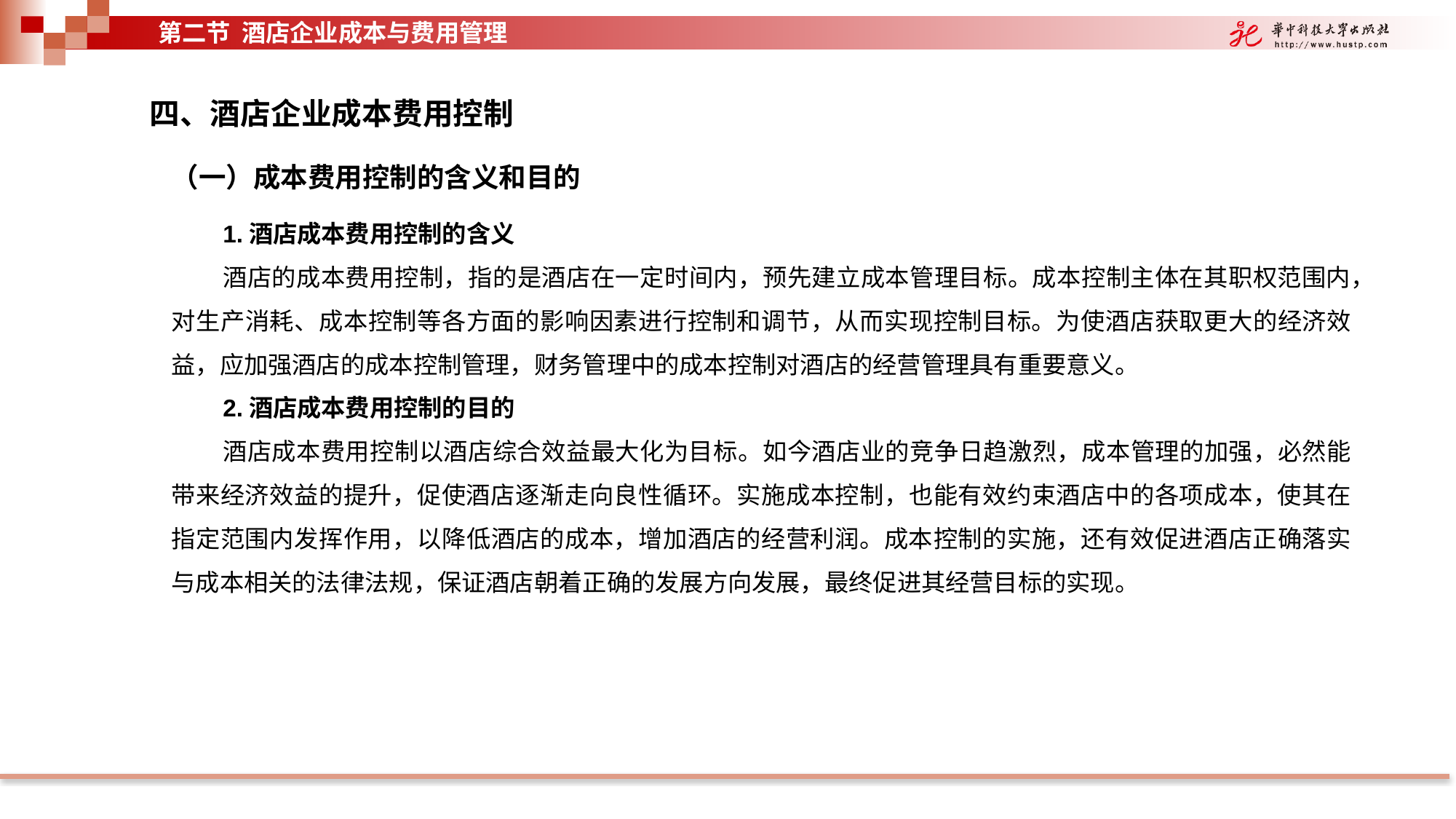

第二节  酒店企业成本与费用管理
四、酒店企业成本费用控制
（一）成本费用控制的含义和目的
1.酒店成本费用控制的含义
酒店的成本费用控制，指的是酒店在一定时间内，预先建立成本管理目标。成本控制主体在其职权范围内，对生产消耗、成本控制等各方面的影响因素进行控制和调节，从而实现控制目标。为使酒店获取更大的经济效益，应加强酒店的成本控制管理，财务管理中的成本控制对酒店的经营管理具有重要意义。
2.酒店成本费用控制的目的
酒店成本费用控制以酒店综合效益最大化为目标。如今酒店业的竞争日趋激烈，成本管理的加强，必然能带来经济效益的提升，促使酒店逐渐走向良性循环。实施成本控制，也能有效约束酒店中的各项成本，使其在指定范围内发挥作用，以降低酒店的成本，增加酒店的经营利润。成本控制的实施，还有效促进酒店正确落实与成本相关的法律法规，保证酒店朝着正确的发展方向发展，最终促进其经营目标的实现。